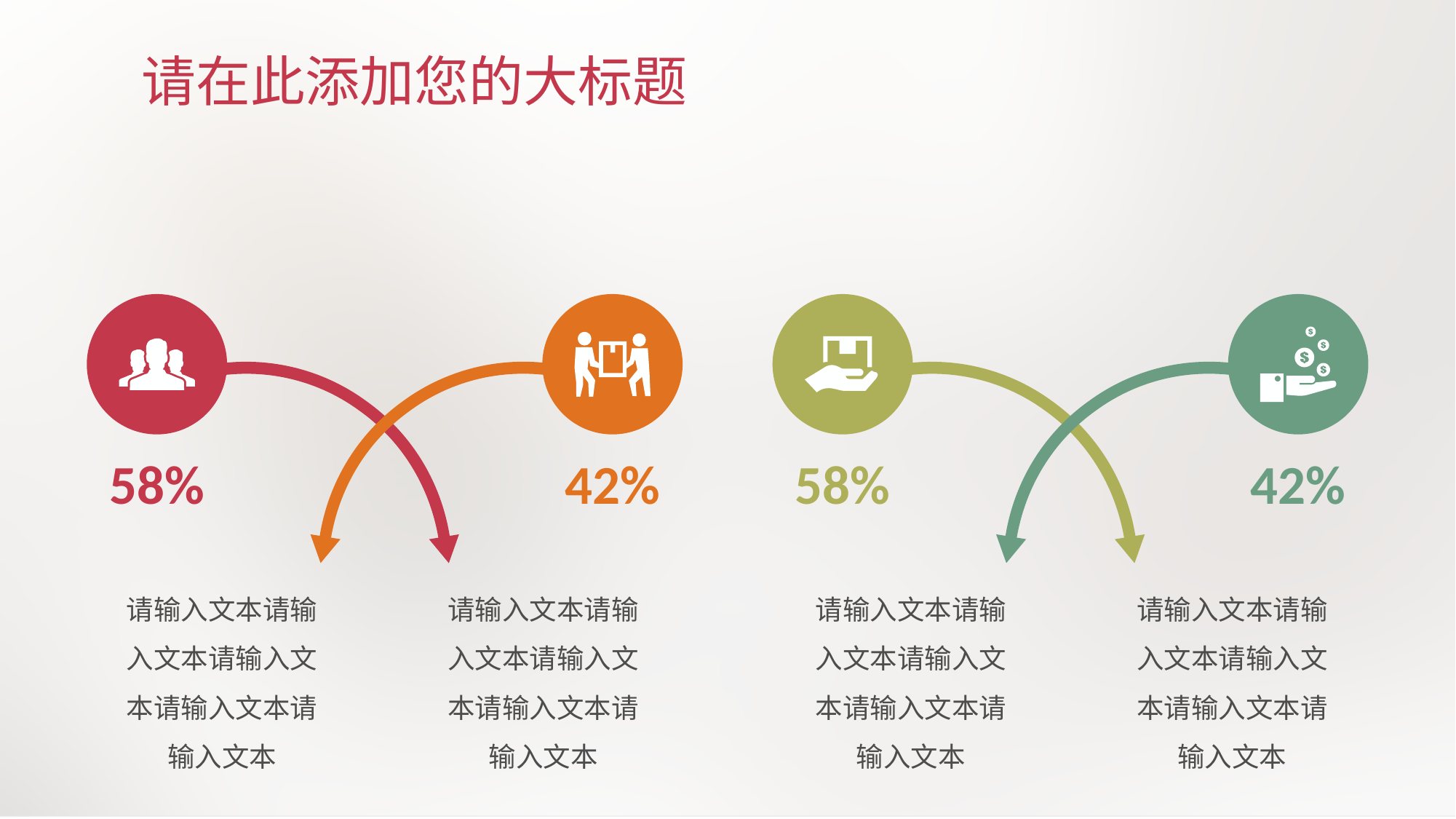

# 请在此添加您的大标题

58%
42%
58%
42%
请输入文本请输入文本请输入文本请输入文本请输入文本
请输入文本请输入文本请输入文本请输入文本请输入文本
请输入文本请输入文本请输入文本请输入文本请输入文本
请输入文本请输入文本请输入文本请输入文本请输入文本